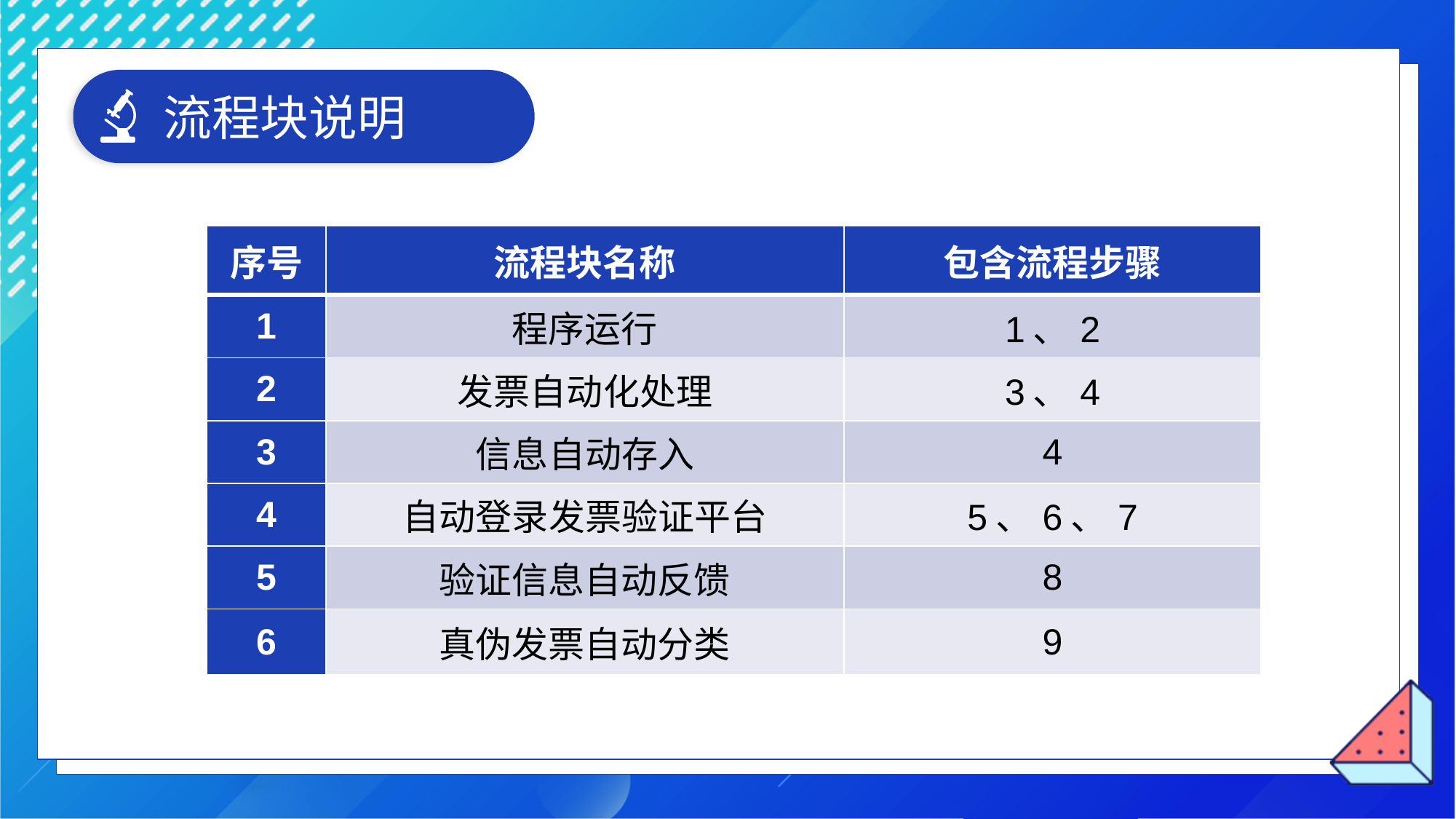

流程块说明
| 序号 | 流程块名称 | 包含流程步骤 |
| --- | --- | --- |
| 1 | 程序运行 | 1、2 |
| 2 | 发票自动化处理 | 3、4 |
| 3 | 信息自动存入 | 4 |
| 4 | 自动登录发票验证平台 | 5、6、7 |
| 5 | 验证信息自动反馈 | 8 |
| 6 | 真伪发票自动分类 | 9 |